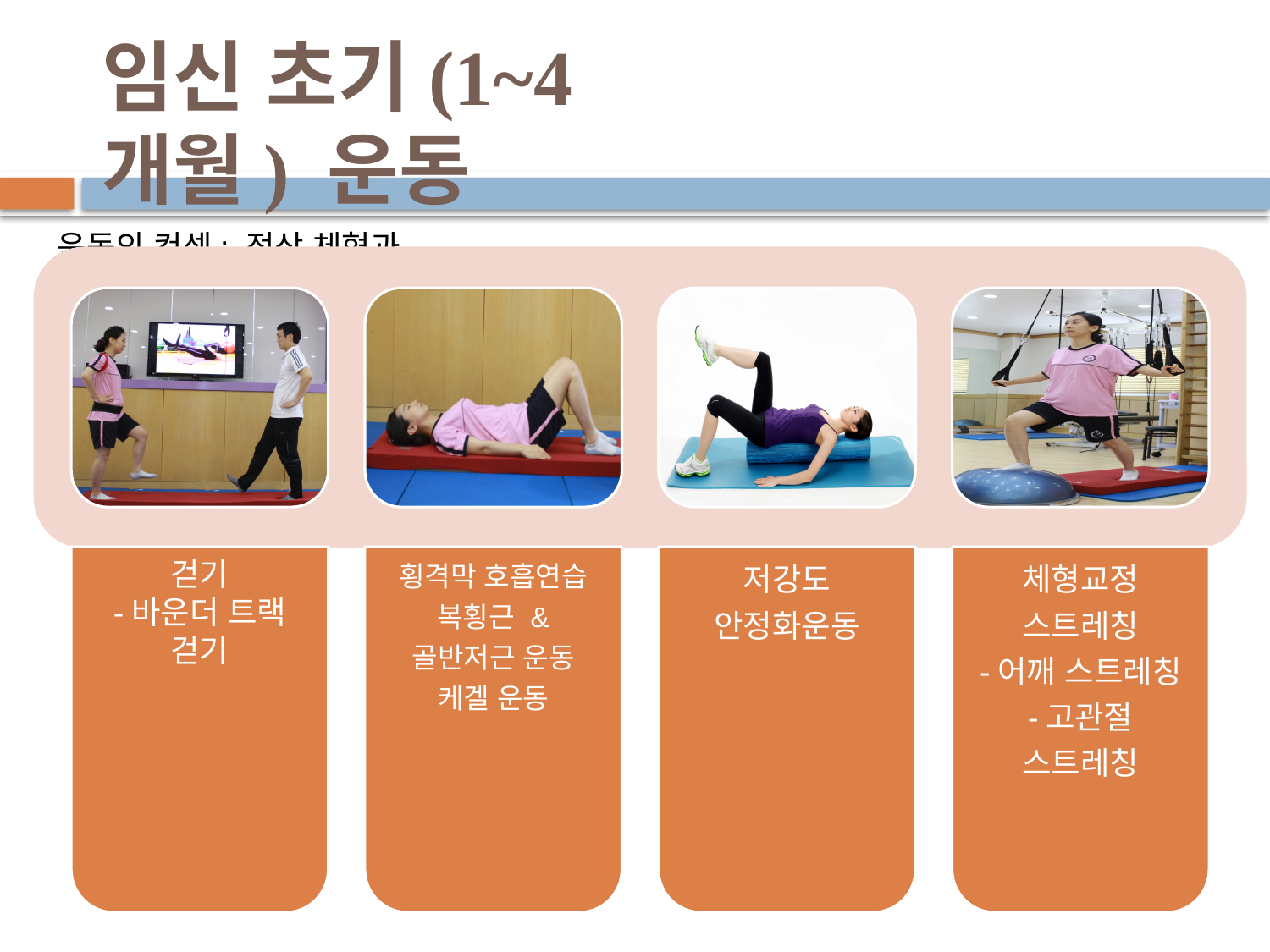

# 임신 초기(1~4개월) 운동
운동의 컨셉: 정상 체형과 컨디션 유지
걷기
-바운더 트랙 걷기
횡격막 호흡연습
복횡근 & 골반저근 운동
케겔 운동
저강도 안정화운동
체형교정 스트레칭
-어깨 스트레칭
-고관절 스트레칭